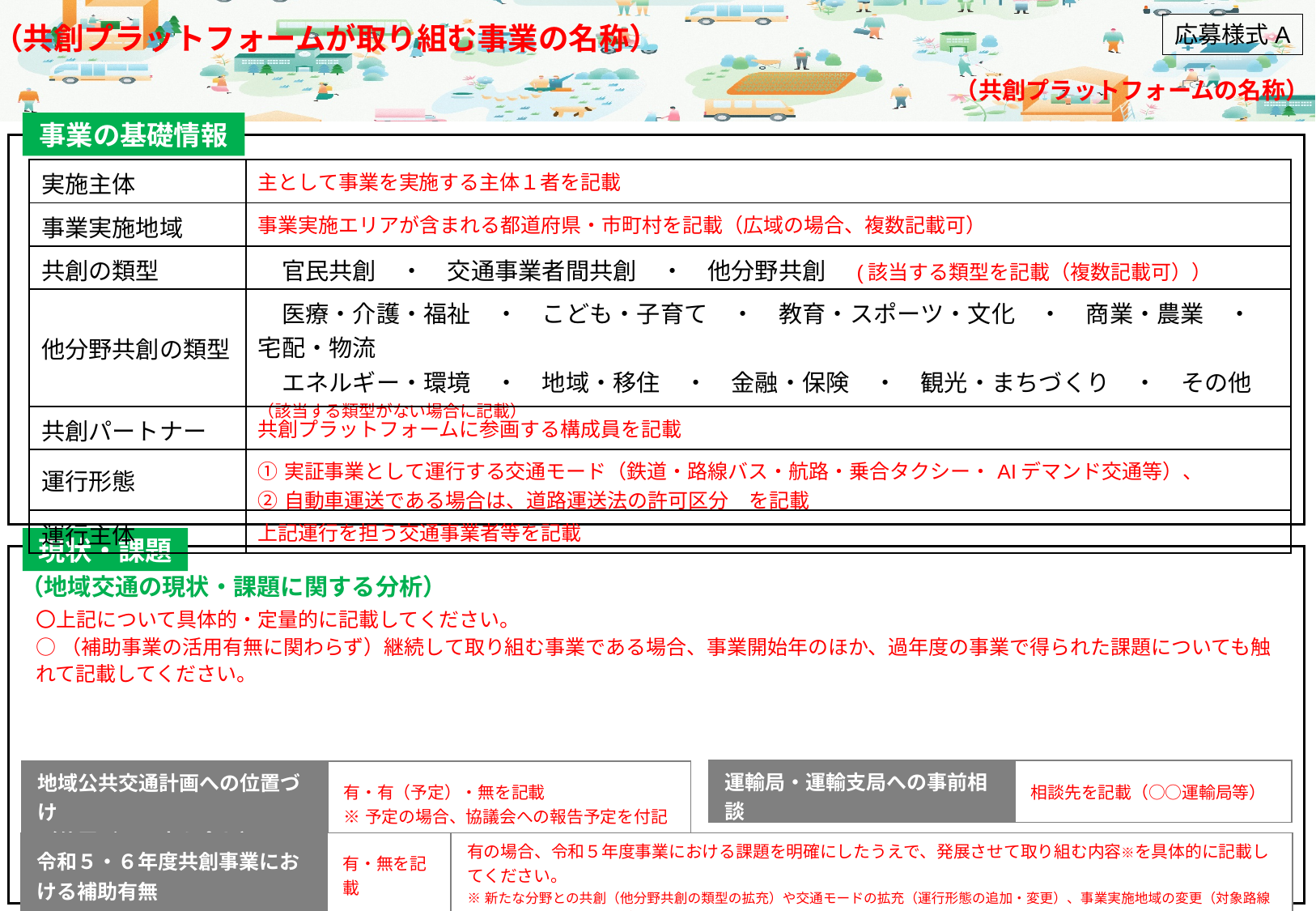

共創プラットフォームが取り組む事業の名称をカッコは削除し記載してください。
（次スライド以降、同様）
（共創プラットフォームが取り組む事業の名称）
応募様式A
共創プラットフォームの名称をカッコは削除し、記載してください。（次スライド以降、同様）
応募様式B－1の「共創プラットフォームの名称」と一致させてください。

（共創プラットフォームの名称）
事業の基礎情報
様式内の説明文（赤字）は、記入に際し削除してください。
書式やフォントサイズは変更せず、黒字で記入すること。（次スライド以降、同様）

| 実施主体 | 主として事業を実施する主体１者を記載 |
| --- | --- |
| 事業実施地域 | 事業実施エリアが含まれる都道府県・市町村を記載（広域の場合、複数記載可） |
| 共創の類型 | 官民共創　・　交通事業者間共創　・　他分野共創　(該当する類型を記載（複数記載可）） |
| 他分野共創の類型 | 医療・介護・福祉　・　こども・子育て　・　教育・スポーツ・文化　・　商業・農業　・　宅配・物流　 　エネルギー・環境　・　地域・移住　・　金融・保険　・　観光・まちづくり　・　その他（該当する類型がない場合に記載） |
| 共創パートナー | 共創プラットフォームに参画する構成員を記載 |
| 運行形態 | ①実証事業として運行する交通モード（鉄道・路線バス・航路・乗合タクシー・AIデマンド交通等）、 ②自動車運送である場合は、道路運送法の許可区分　を記載 |
| 運行主体 | 上記運行を担う交通事業者等を記載 |
事業の基礎情報は応募様式Bの記載内容を
参照してください。
他分野共創の場合に限り、該当する類型を記載してください。（複数記載可）
現状・課題

（地域交通の現状・課題に関する分析）

〇上記について具体的・定量的に記載してください。
○（補助事業の活用有無に関わらず）継続して取り組む事業である場合、事業開始年のほか、過年度の事業で得られた課題についても触れて記載してください。

| 運輸局・運輸支局への事前相談 | 相談先を記載（○○運輸局等） |
| --- | --- |
| 地域公共交通計画への位置づけ （位置づけ予定を含む） | 有・有（予定）・無を記載 ※予定の場合、協議会への報告予定を付記 |
| --- | --- |
| 令和５・６年度共創事業における補助有無 | 有・無を記載 | 有の場合、令和５年度事業における課題を明確にしたうえで、発展させて取り組む内容※を具体的に記載してください。 ※新たな分野との共創（他分野共創の類型の拡充）や交通モードの拡充（運行形態の追加・変更）、事業実施地域の変更（対象路線の追加、運行区域の拡充等） |
| --- | --- | --- |